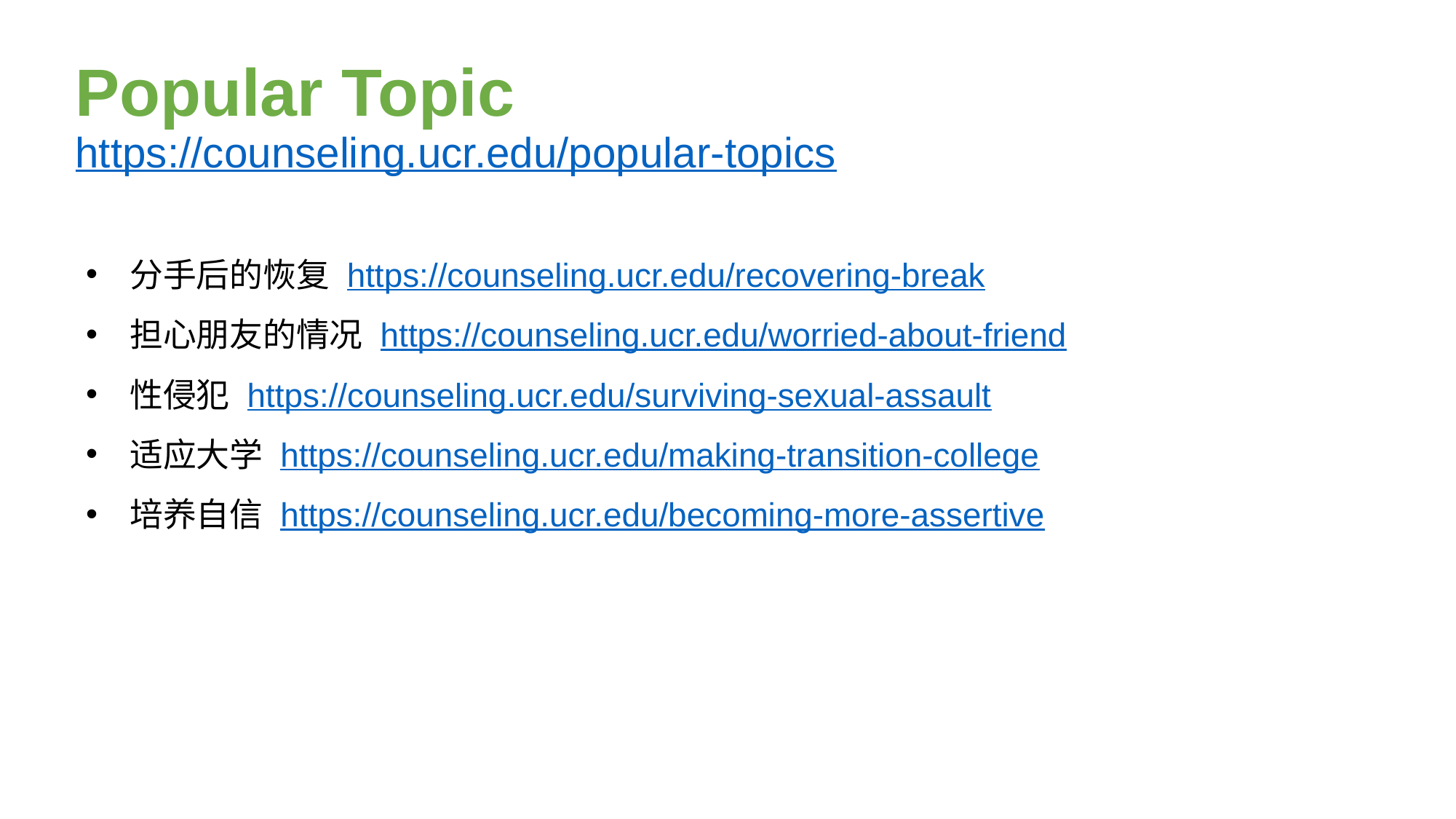

# Popular Topic https://counseling.ucr.edu/popular-topics
分手后的恢复 https://counseling.ucr.edu/recovering-break
担心朋友的情况 https://counseling.ucr.edu/worried-about-friend
性侵犯 https://counseling.ucr.edu/surviving-sexual-assault
适应大学 https://counseling.ucr.edu/making-transition-college
培养自信 https://counseling.ucr.edu/becoming-more-assertive